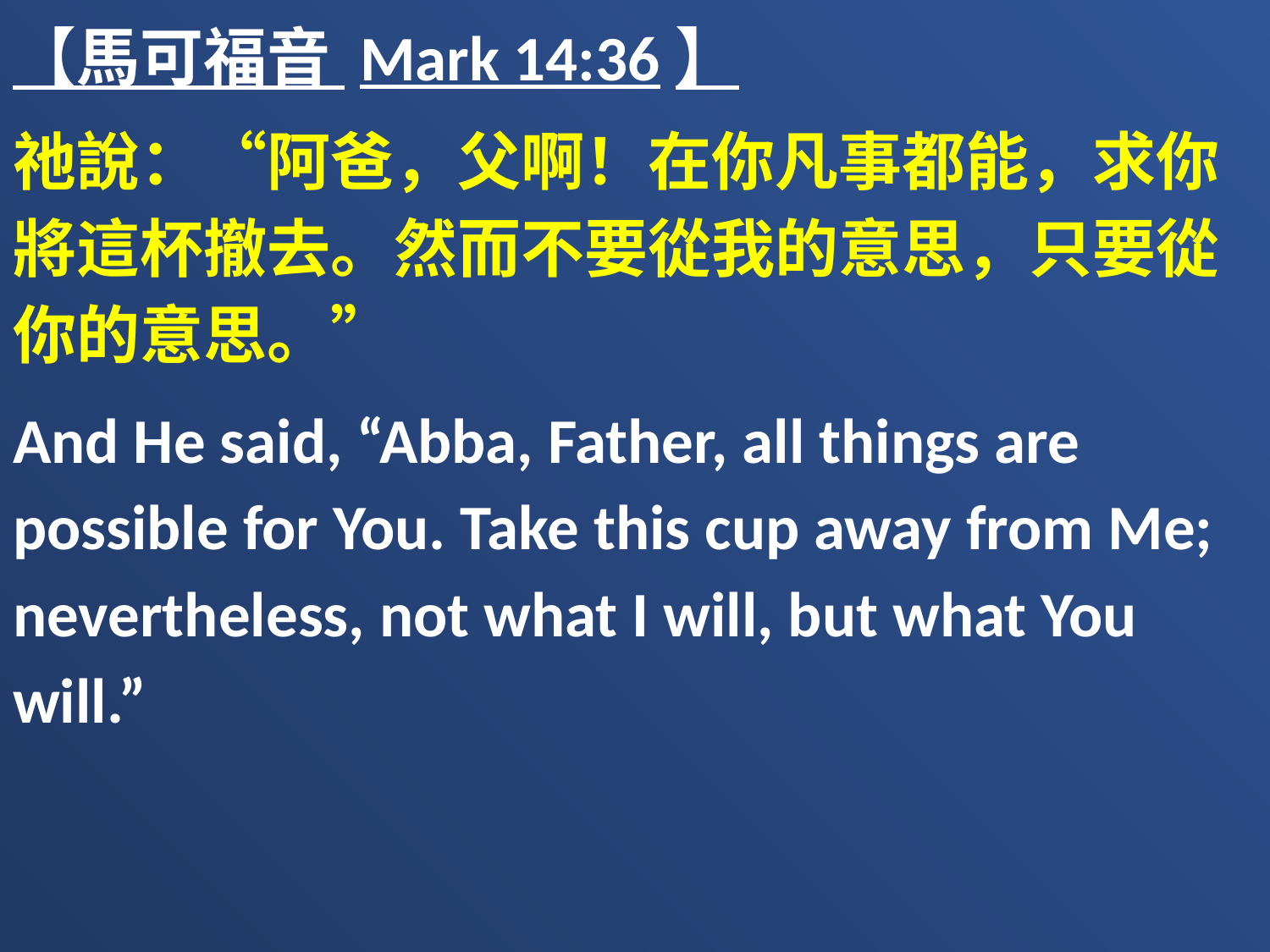

【馬可福音 Mark 14:36】
祂說：“阿爸，父啊！在你凡事都能，求你將這杯撤去。然而不要從我的意思，只要從你的意思。”
And He said, “Abba, Father, all things are possible for You. Take this cup away from Me; nevertheless, not what I will, but what You will.”